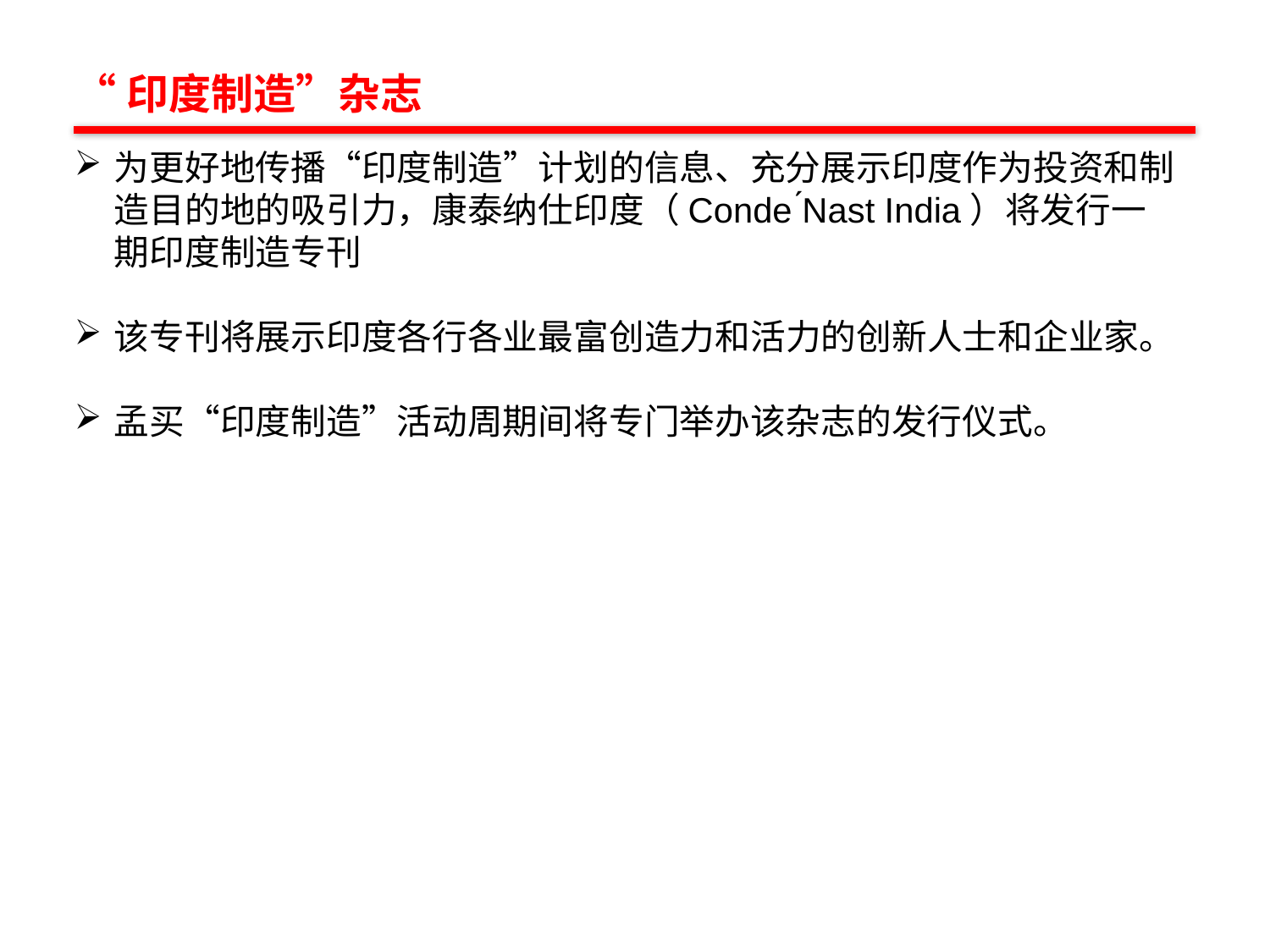

“印度制造”杂志
为更好地传播“印度制造”计划的信息、充分展示印度作为投资和制造目的地的吸引力，康泰纳仕印度（Conde ́Nast India）将发行一期印度制造专刊

该专刊将展示印度各行各业最富创造力和活力的创新人士和企业家。

孟买“印度制造”活动周期间将专门举办该杂志的发行仪式。